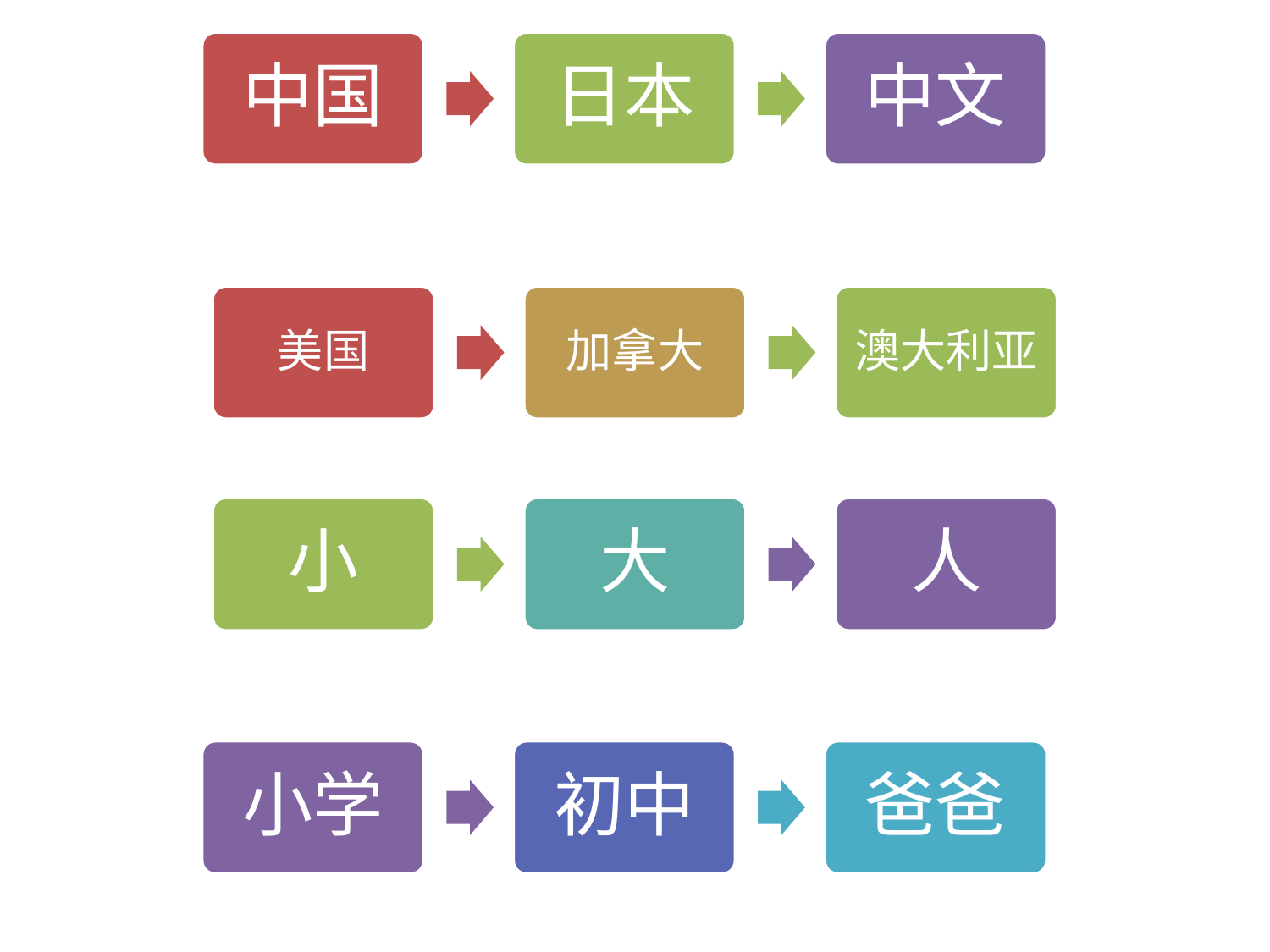

中国

日本

中文
美国

加拿大

澳大利亚
小

大

人
小学

初中

爸爸